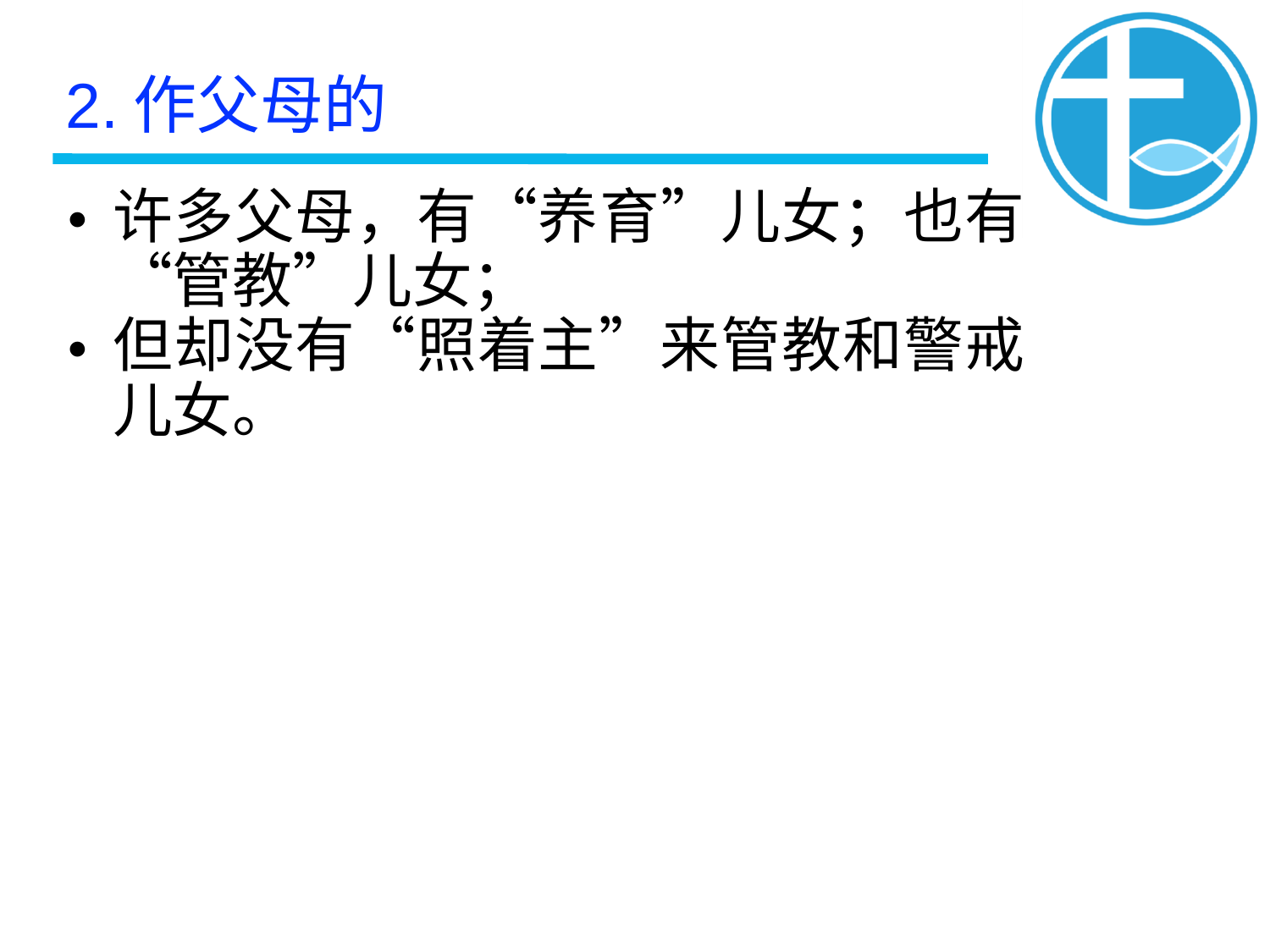

2.作父母的
许多父母，有“养育”儿女；也有“管教”儿女；
但却没有“照着主”来管教和警戒儿女。